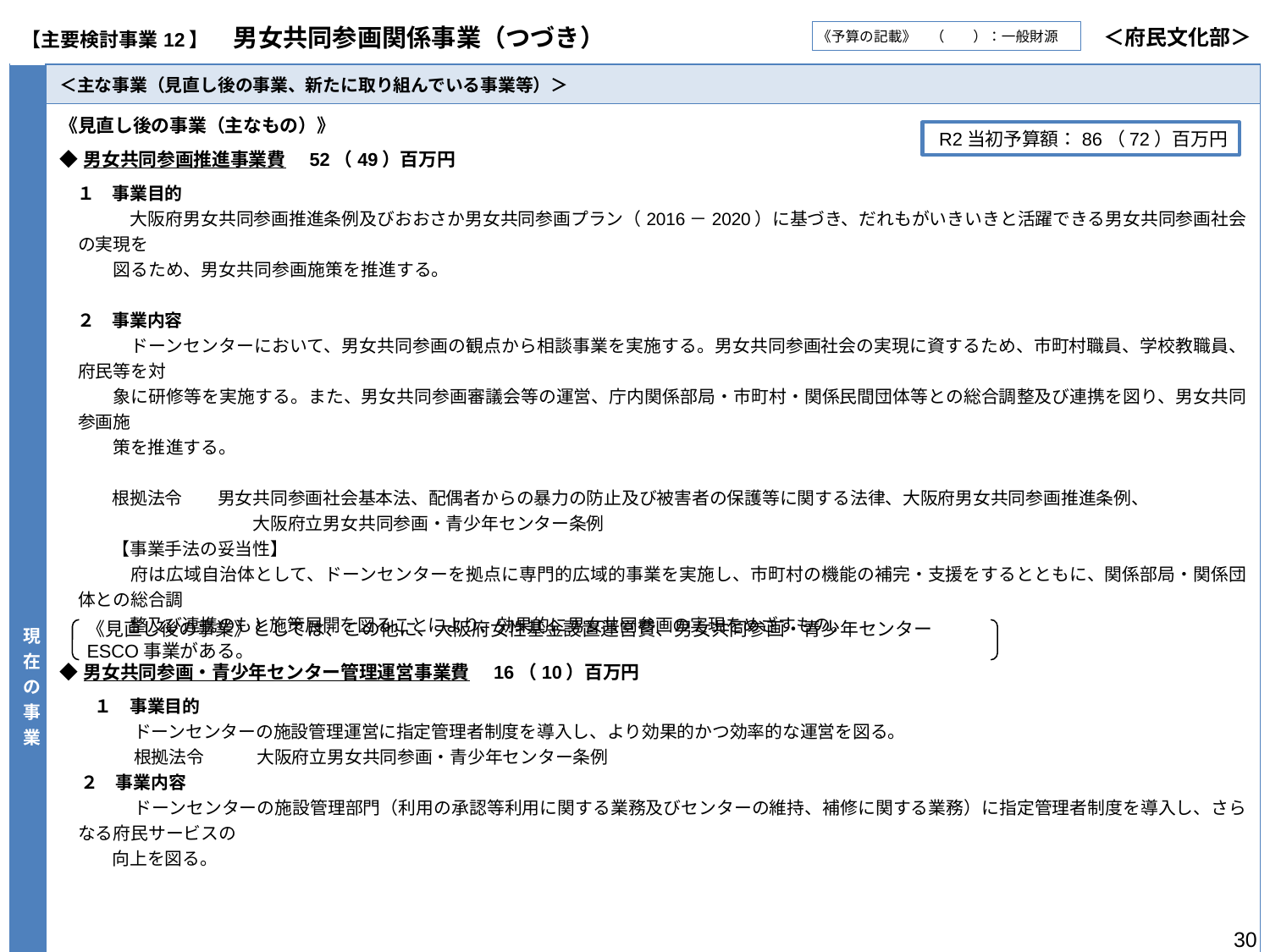

| 【主要検討事業12】　男女共同参画関係事業（つづき） | ＜府民文化部＞ |
| --- | --- |
《予算の記載》　（　　）：一般財源
| 現在の事業 | ＜主な事業（見直し後の事業、新たに取り組んでいる事業等）＞ |
| --- | --- |
|  | 《見直し後の事業（主なもの）》 ◆男女共同参画推進事業費　52（49）百万円 　 　１　事業目的　　　　　　　　　　　　　　　　　　　　　　　　　　　　　　　　　　　　　　　　　　　　 　　　　大阪府男女共同参画推進条例及びおおさか男女共同参画プラン（2016－2020）に基づき、だれもがいきいきと活躍できる男女共同参画社会の実現を 　　　図るため、男女共同参画施策を推進する。　　　　　　　　　　　　　　　　　　　　　　　　　　　　　　　　　　　　　　　　　　　　　　　　　　　　　　　　　　　　　　　　　　　　　　　　 　２　事業内容 　　　　ドーンセンターにおいて、男女共同参画の観点から相談事業を実施する。男女共同参画社会の実現に資するため、市町村職員、学校教職員、府民等を対　 　　　象に研修等を実施する。また、男女共同参画審議会等の運営、庁内関係部局・市町村・関係民間団体等との総合調整及び連携を図り、男女共同参画施 　　　策を推進する。　　　　　　　　　　　　　　　　　　　　　　　　　　　　　　　　　　　　　　　　　　　　　　　　　　　　　　　　　　　　　　　　　　　　　　　　　　　　　　　　　　　　　 　　　根拠法令　　男女共同参画社会基本法、配偶者からの暴力の防止及び被害者の保護等に関する法律、大阪府男女共同参画推進条例、 　　　　　　　　　　　大阪府立男女共同参画・青少年センター条例　　　　　　　　　　　　　　　　　　　　　 　　　【事業手法の妥当性】　　　　　　　　　　　　　　　　　　　　　　　　　　　　　　　　　　　　　　　　　 　　　　府は広域自治体として、ドーンセンターを拠点に専門的広域的事業を実施し、市町村の機能の補完・支援をするとともに、関係部局・関係団体との総合調 　　　　整及び連携のもと施策展開を図ることにより、効果的に男女共同参画の実現をめざすもの。　 ◆男女共同参画・青少年センター管理運営事業費　16（10）百万円 　　１　事業目的　　　　　　　　 　　　　 ドーンセンターの施設管理運営に指定管理者制度を導入し、より効果的かつ効率的な運営を図る。 　　　　 根拠法令　　　大阪府立男女共同参画・青少年センター条例　 ２　事業内容 　　　　 ドーンセンターの施設管理部門（利用の承認等利用に関する業務及びセンターの維持、補修に関する業務）に指定管理者制度を導入し、さらなる府民サービスの 　　　向上を図る。　　　　　　　　　　　　　　　　　　　　　　　　　　　　　　　　　　　　　　　　　　　　　　　　　 　　　　　　　　　　　　　　　　　　　　　　　　　　　　　　　　　　　　　　　　　　　 《上記以外で、財政再建プログラム（案）以降、新たに取り組んでいる事業（主なもの）》 　◆ＯＳＡＫＡ女性活躍推進事業費　4（2）百万円 　 　　１　事業目的 　　　　　産学官等で構成する「OSAKA女性活躍推進会議」と連携のもと、女性が輝く大阪の実現に向けて、企業の経営者や若者の意識改革にかかる啓発事業を充実・　　 　　　強化していく。オール大阪で女性の活躍推進に向けた機運醸成に努め、男女が持てる力を存分に発揮し、あらゆる分野で活躍できる元気な大阪をめざす。 　　２　事業内容 　　　・　行政と経済団体、大学等が相互に連携・協力し、オール大阪で女性活躍推進の機運を盛り上げるため、平成27年7月30日に設置したOSAKA女性活躍推進 　　　　会議を運営する。 　　　・　女性が能力を十分に発揮できる大阪をめざし、経済団体、大学等との協働により、企業向けセミナーや若者向けセミナー等を実施する。 |
R2当初予算額：86（72）百万円

《見直し後の事業》としては、この他に、大阪府女性基金設置運営費、男女共同参画・青少年センターESCO事業がある。
30